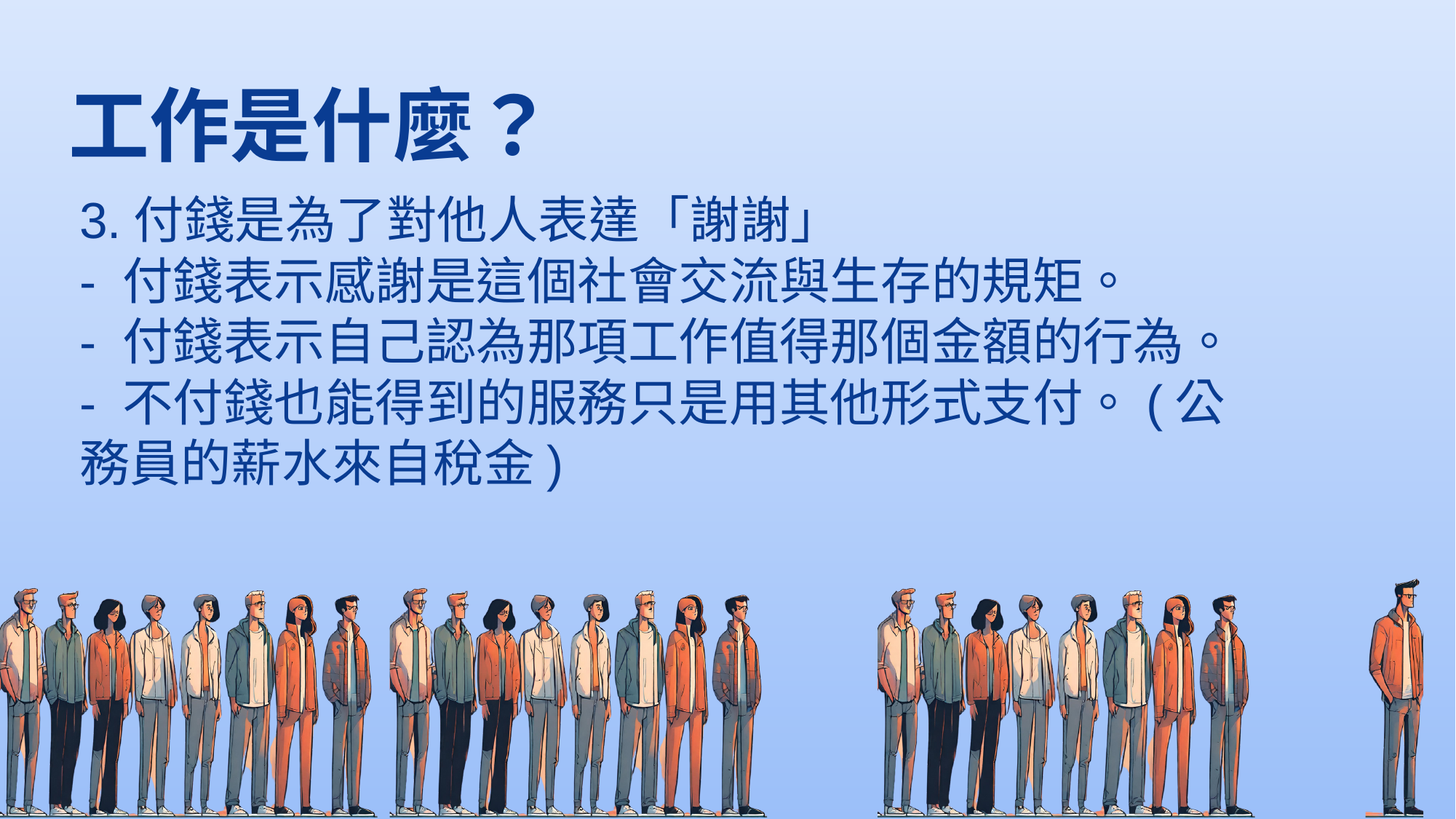

工作是什麼？
3.付錢是為了對他人表達「謝謝」
- 付錢表示感謝是這個社會交流與生存的規矩。
- 付錢表示自己認為那項工作值得那個金額的行為。
- 不付錢也能得到的服務只是用其他形式支付。(公務員的薪水來自稅金)